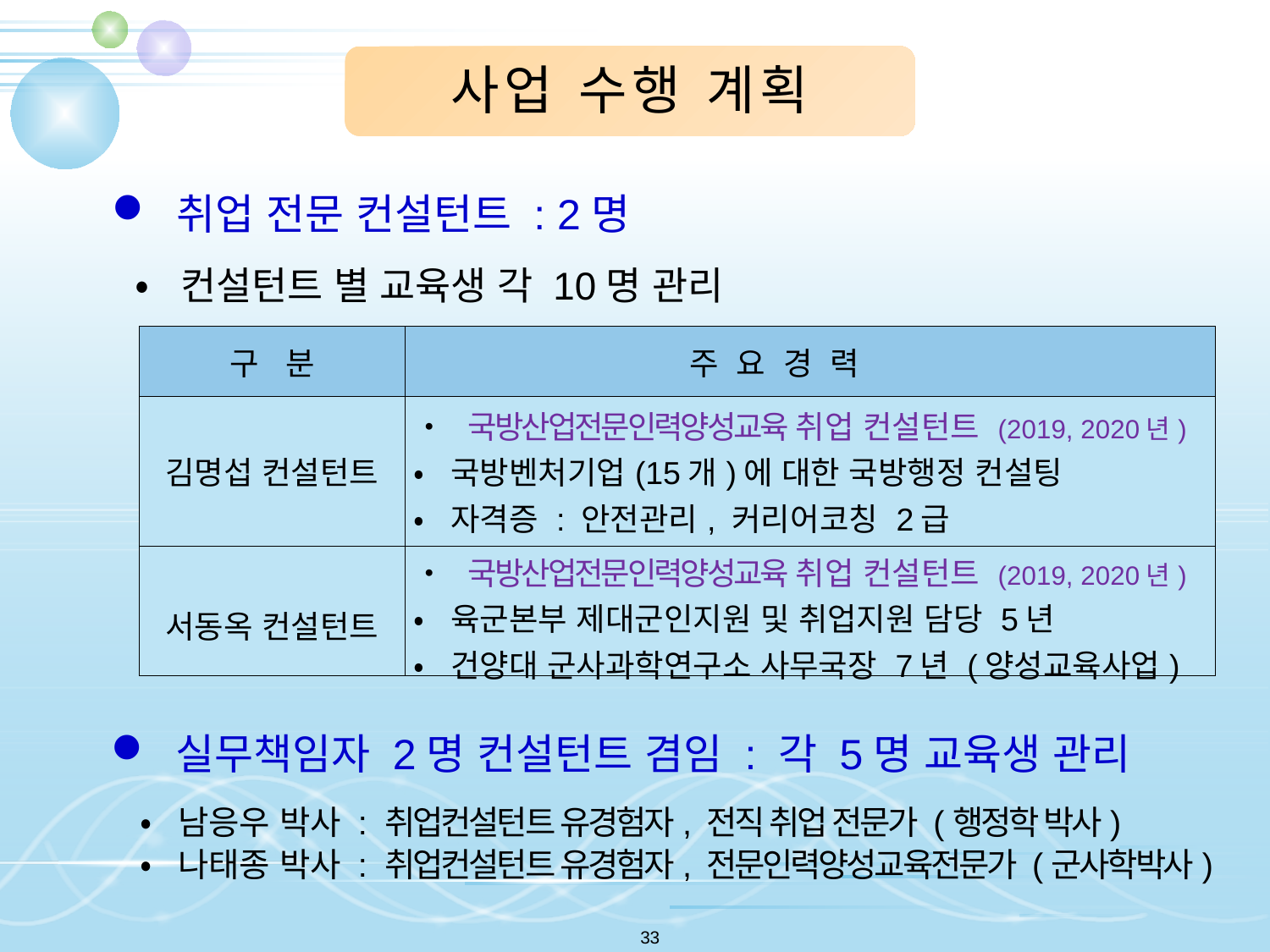

사업 수행 계획
 취업 전문 컨설턴트 : 2명
  •  컨설턴트 별 교육생 각 10명 관리
| 구 분 | 주 요 경 력 |
| --- | --- |
| 김명섭 컨설턴트 | • 국방산업전문인력양성교육 취업 컨설턴트 (2019, 2020년) • 국방벤처기업(15개)에 대한 국방행정 컨설팅 • 자격증 : 안전관리, 커리어코칭 2급 |
| 서동옥 컨설턴트 | • 국방산업전문인력양성교육 취업 컨설턴트 (2019, 2020년) • 육군본부 제대군인지원 및 취업지원 담당 5년 • 건양대 군사과학연구소 사무국장 7년 (양성교육사업) |
 실무책임자 2명 컨설턴트 겸임 : 각 5명 교육생 관리
   •  남응우 박사 : 취업컨설턴트 유경험자, 전직 취업 전문가 (행정학 박사)
   •  나태종 박사 : 취업컨설턴트 유경험자, 전문인력양성교육전문가 (군사학박사)
33